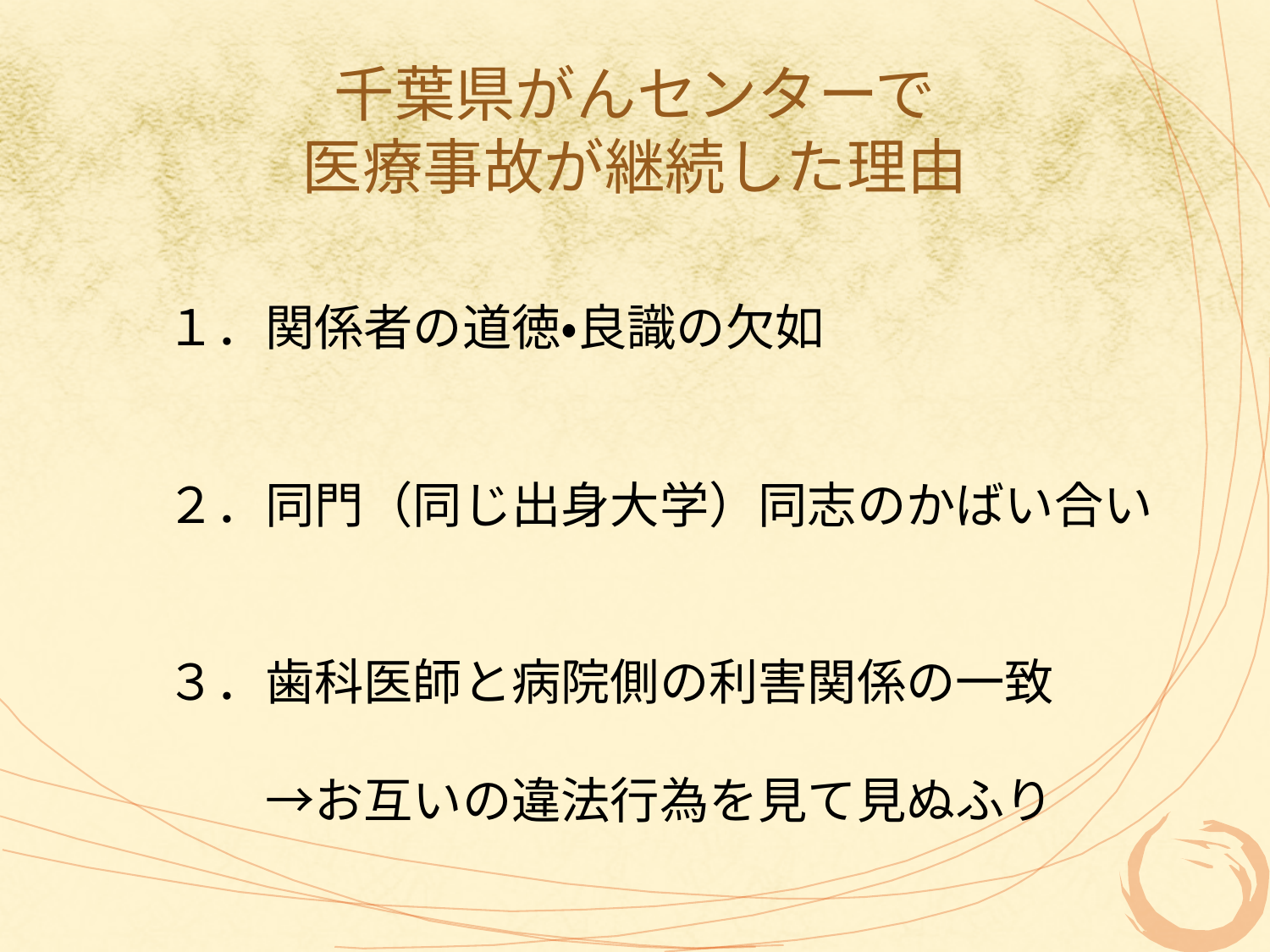

# 千葉県がんセンターで 医療事故が継続した理由
１．関係者の道徳・良識の欠如

２．同門（同じ出身大学）同志のかばい合い

３．歯科医師と病院側の利害関係の一致

　　→お互いの違法行為を見て見ぬふり